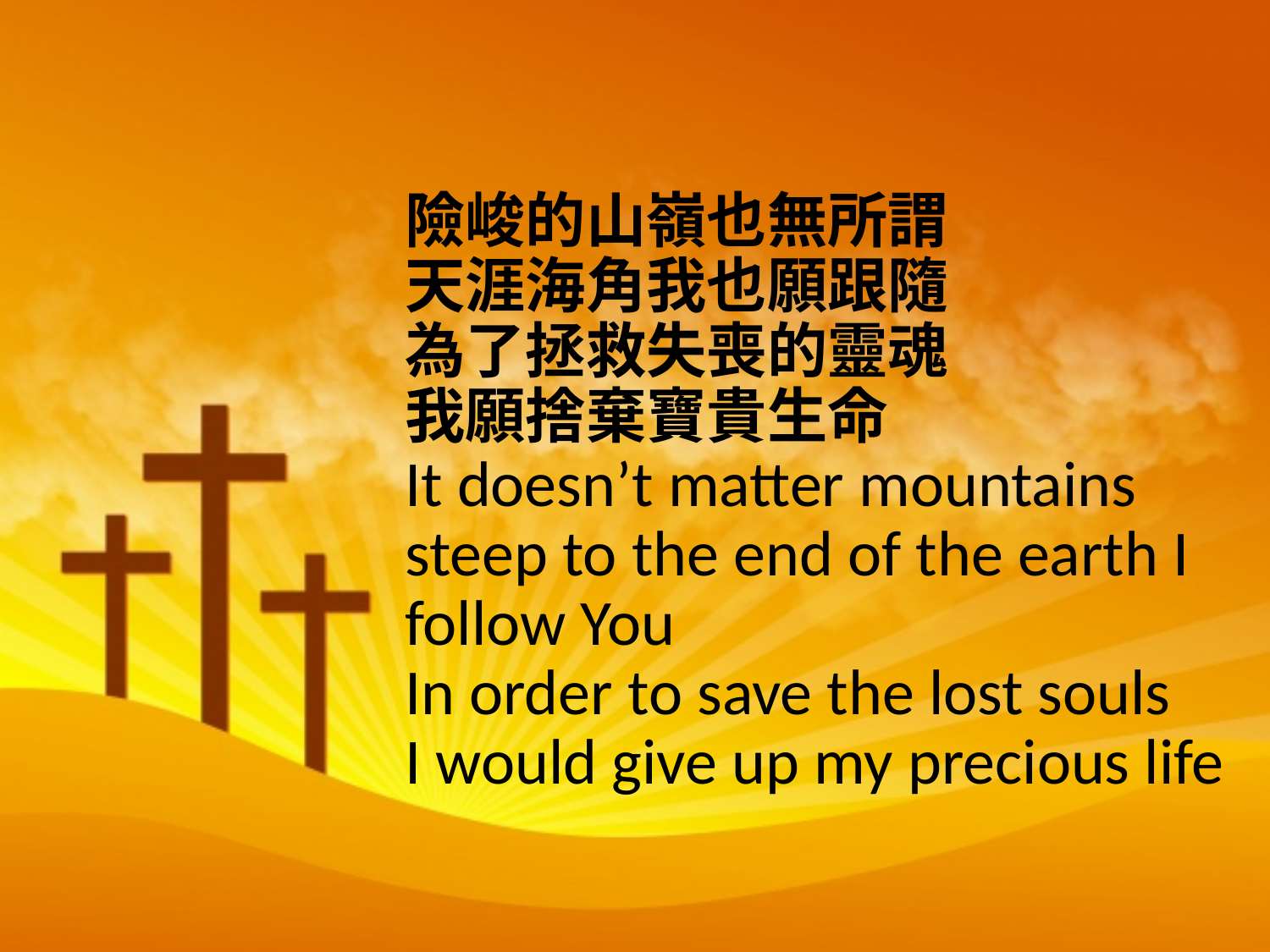

險峻的山嶺也無所謂
天涯海角我也願跟隨
為了拯救失喪的靈魂
我願捨棄寶貴生命
It doesn’t matter mountains steep to the end of the earth I follow You
In order to save the lost souls
I would give up my precious life